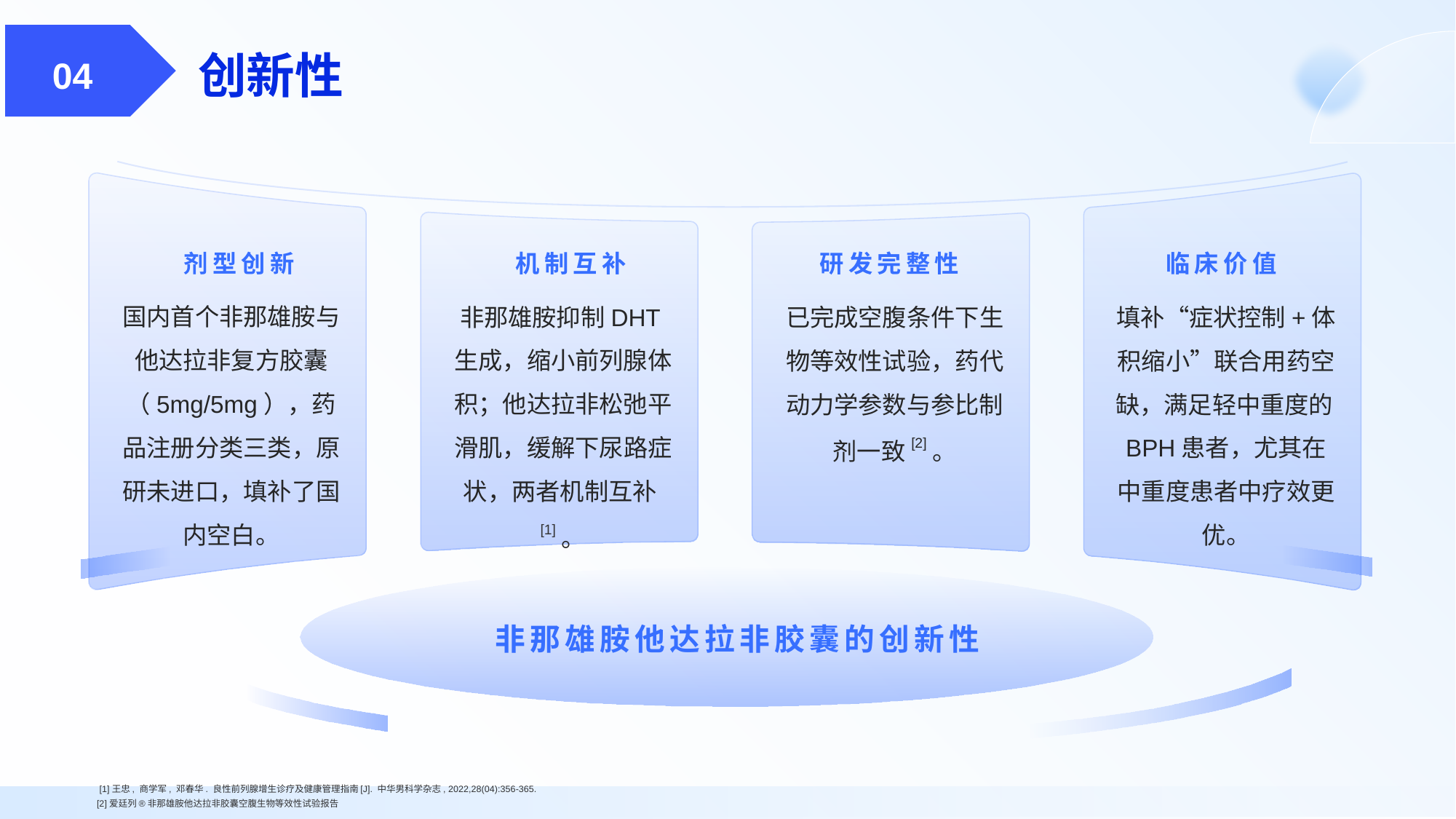

创新性

  04

 剂型创新
 机制互补
研发完整性
临床价值
国内首个非那雄胺与他达拉非复方胶囊（5mg/5mg），药品注册分类三类，原研未进口，填补了国内空白。
非那雄胺抑制DHT生成，缩小前列腺体积；他达拉非松弛平滑肌，缓解下尿路症状，两者机制互补[1]。
填补“症状控制+体积缩小”联合用药空缺，满足轻中重度的BPH患者，尤其在中重度患者中疗效更优。
已完成空腹条件下生物等效性试验，药代动力学参数与参比制剂一致[2]。

 非那雄胺他达拉非胶囊的创新性

 [1]王忠, 商学军, 邓春华. 良性前列腺增生诊疗及健康管理指南[J]. 中华男科学杂志, 2022,28(04):356-365.
[2]爱廷列®非那雄胺他达拉非胶囊空腹生物等效性试验报告